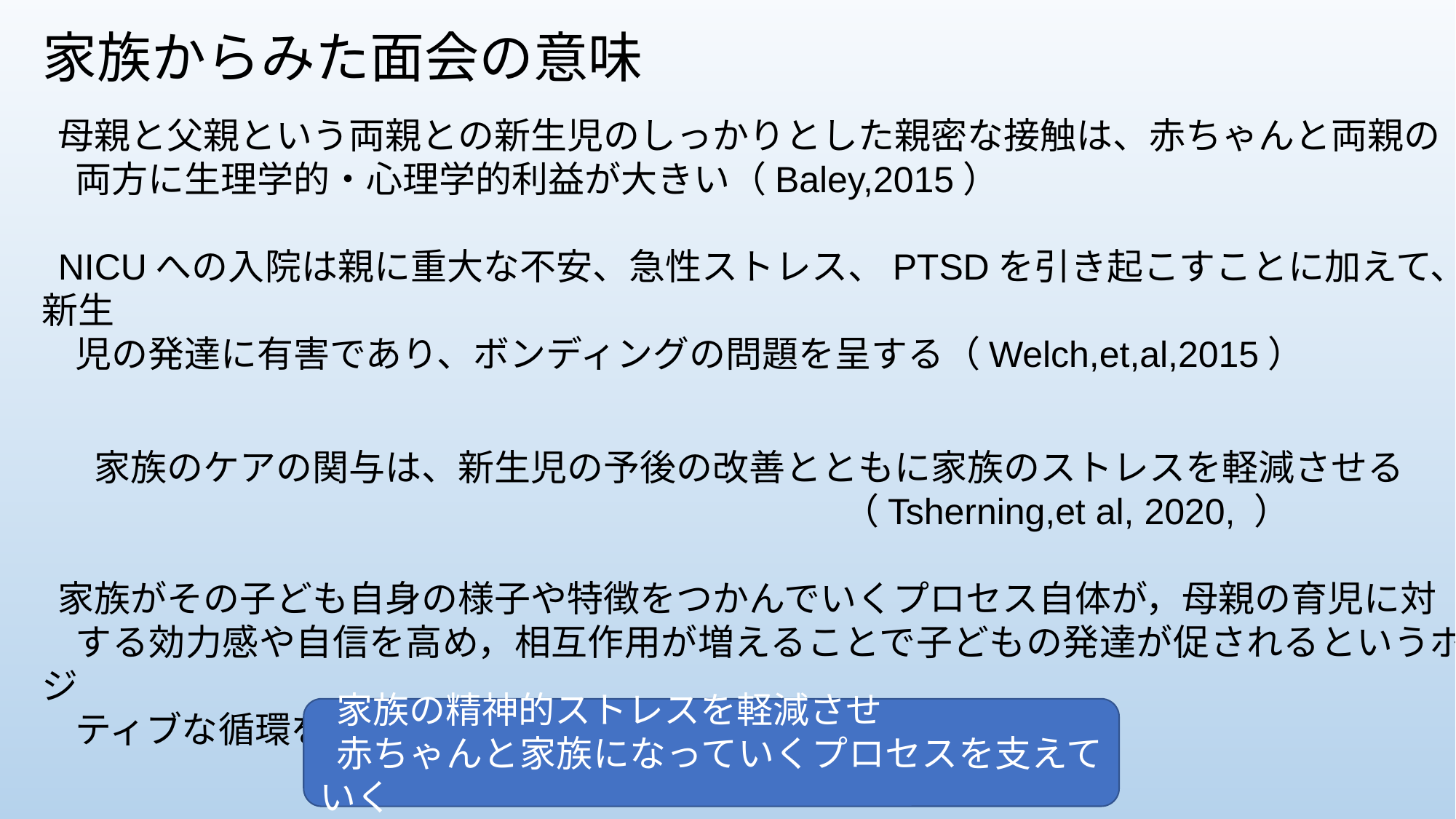

# 家族からみた面会の意味
母親と父親という両親との新生児のしっかりとした親密な接触は、赤ちゃんと両親の
 両方に生理学的・心理学的利益が大きい（Baley,2015）

NICUへの入院は親に重大な不安、急性ストレス、PTSDを引き起こすことに加えて、新生
 児の発達に有害であり、ボンディングの問題を呈する（Welch,et,al,2015）

　家族のケアの関与は、新生児の予後の改善とともに家族のストレスを軽減させる　　　　　　　　　　　　　　　　　　　　　　　（Tsherning,et al, 2020, ）

家族がその子ども自身の様子や特徴をつかんでいくプロセス自体が，母親の育児に対
 する効力感や自信を高め，相互作用が増えることで子どもの発達が促されるというポジ
 ティブな循環を引き起す （山下ら,2013）

家族の精神的ストレスを軽減させ
赤ちゃんと家族になっていくプロセスを支えていく